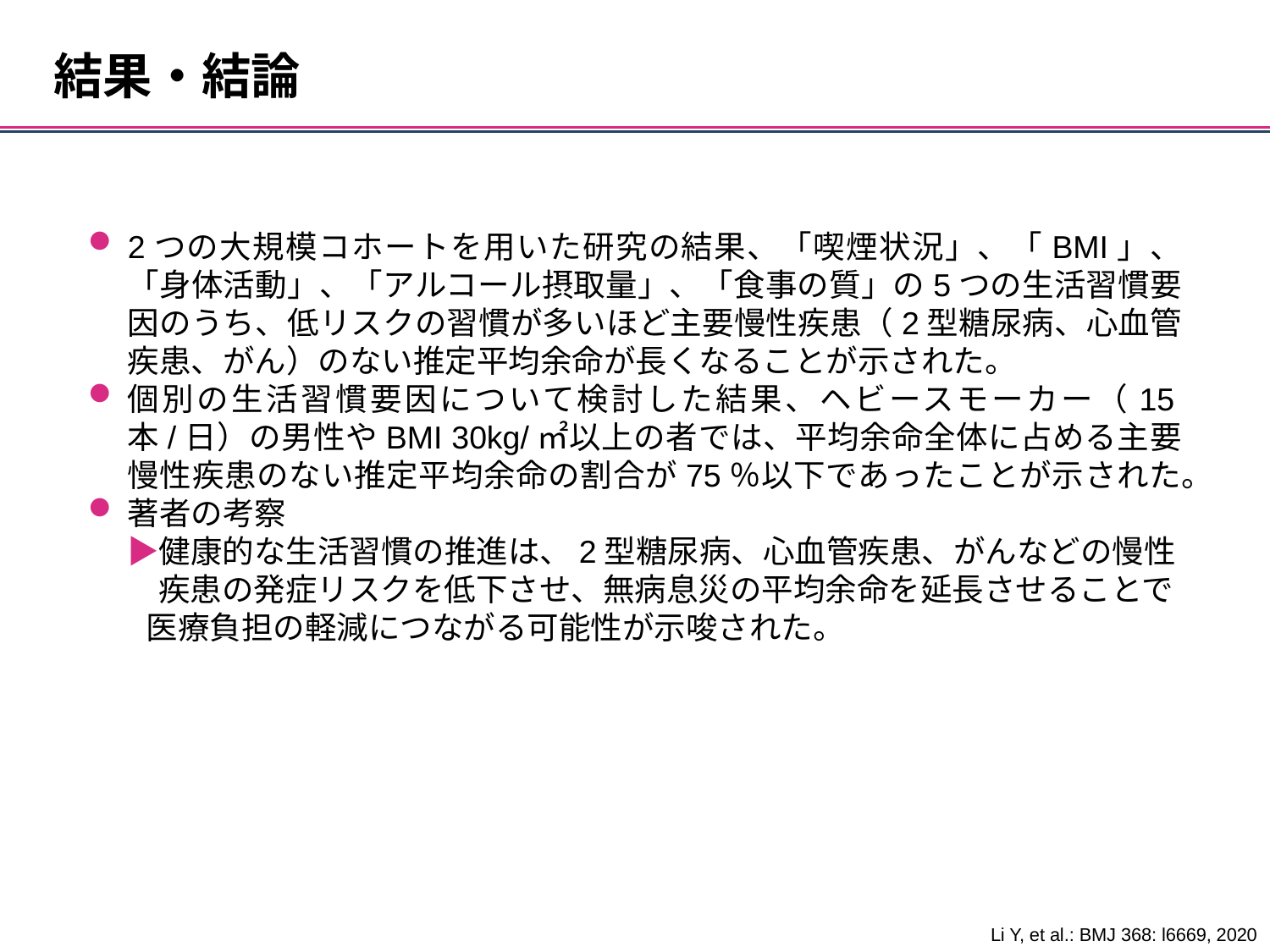

結果・結論
2つの大規模コホートを用いた研究の結果、「喫煙状況」、「BMI」、「身体活動」、「アルコール摂取量」、「食事の質」の5つの生活習慣要因のうち、低リスクの習慣が多いほど主要慢性疾患（2型糖尿病、心血管疾患、がん）のない推定平均余命が長くなることが示された。
個別の生活習慣要因について検討した結果、ヘビースモーカー（15本/日）の男性やBMI 30kg/㎡以上の者では、平均余命全体に占める主要慢性疾患のない推定平均余命の割合が75％以下であったことが示された。
著者の考察
　 ▶健康的な生活習慣の推進は、2型糖尿病、心血管疾患、がんなどの慢性
　　 疾患の発症リスクを低下させ、無病息災の平均余命を延長させることで
       医療負担の軽減につながる可能性が示唆された。
Li Y, et al.: BMJ 368: l6669, 2020